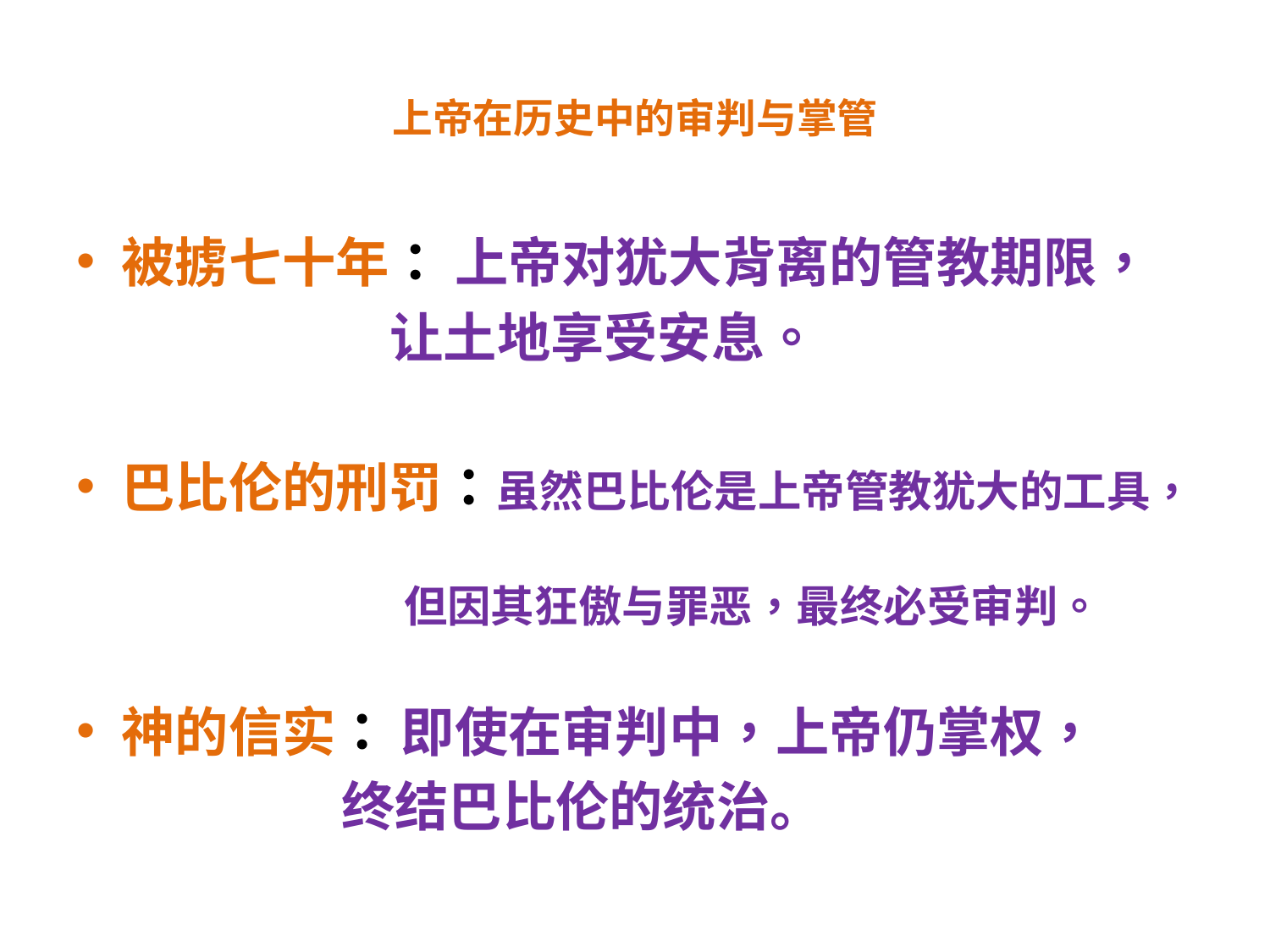

# 上帝在历史中的审判与掌管
被掳七十年： 上帝对犹大背离的管教期限，
                         让土地享受安息。

巴比伦的刑罚：虽然巴比伦是上帝管教犹大的工具，
                                   但因其狂傲与罪恶，最终必受审判。

神的信实： 即使在审判中，上帝仍掌权，
                     终结巴比伦的统治。